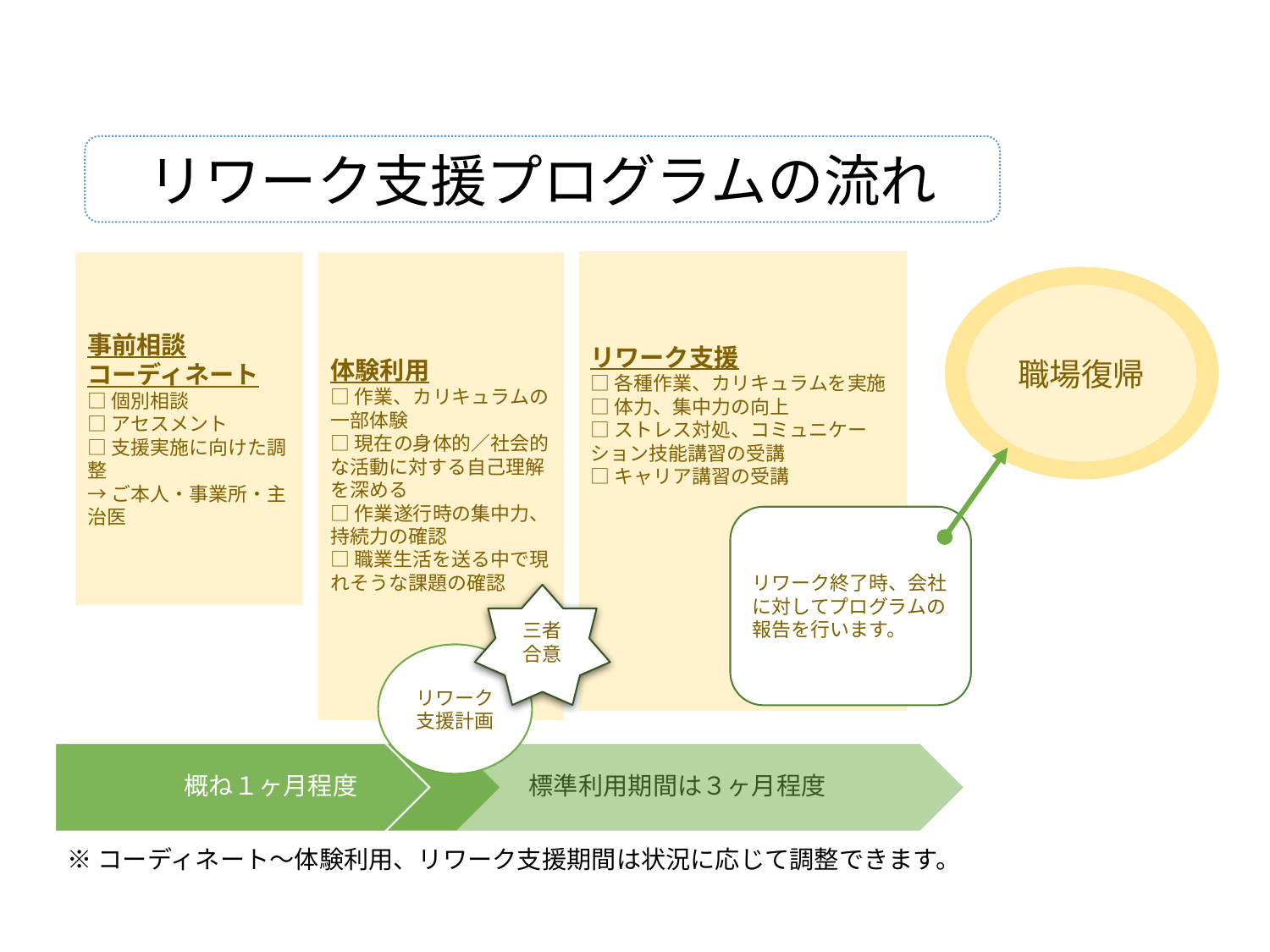

リワーク支援プログラムの流れ

リワーク支援
□各種作業、カリキュラムを実施
□体力、集中力の向上
□ストレス対処、コミュニケーション技能講習の受講
□キャリア講習の受講

事前相談
コーディネート
□個別相談
□アセスメント
□支援実施に向けた調整
→ご本人・事業所・主治医
体験利用
□作業、カリキュラムの一部体験
□現在の身体的／社会的な活動に対する自己理解を深める
□作業遂行時の集中力、持続力の確認
□職業生活を送る中で現れそうな課題の確認

職場復帰
リワーク終了時、会社に対してプログラムの報告を行います。
三者合意
リワーク
支援計画
概ね１ヶ月程度
標準利用期間は３ヶ月程度
※コーディネート～体験利用、リワーク支援期間は状況に応じて調整できます。